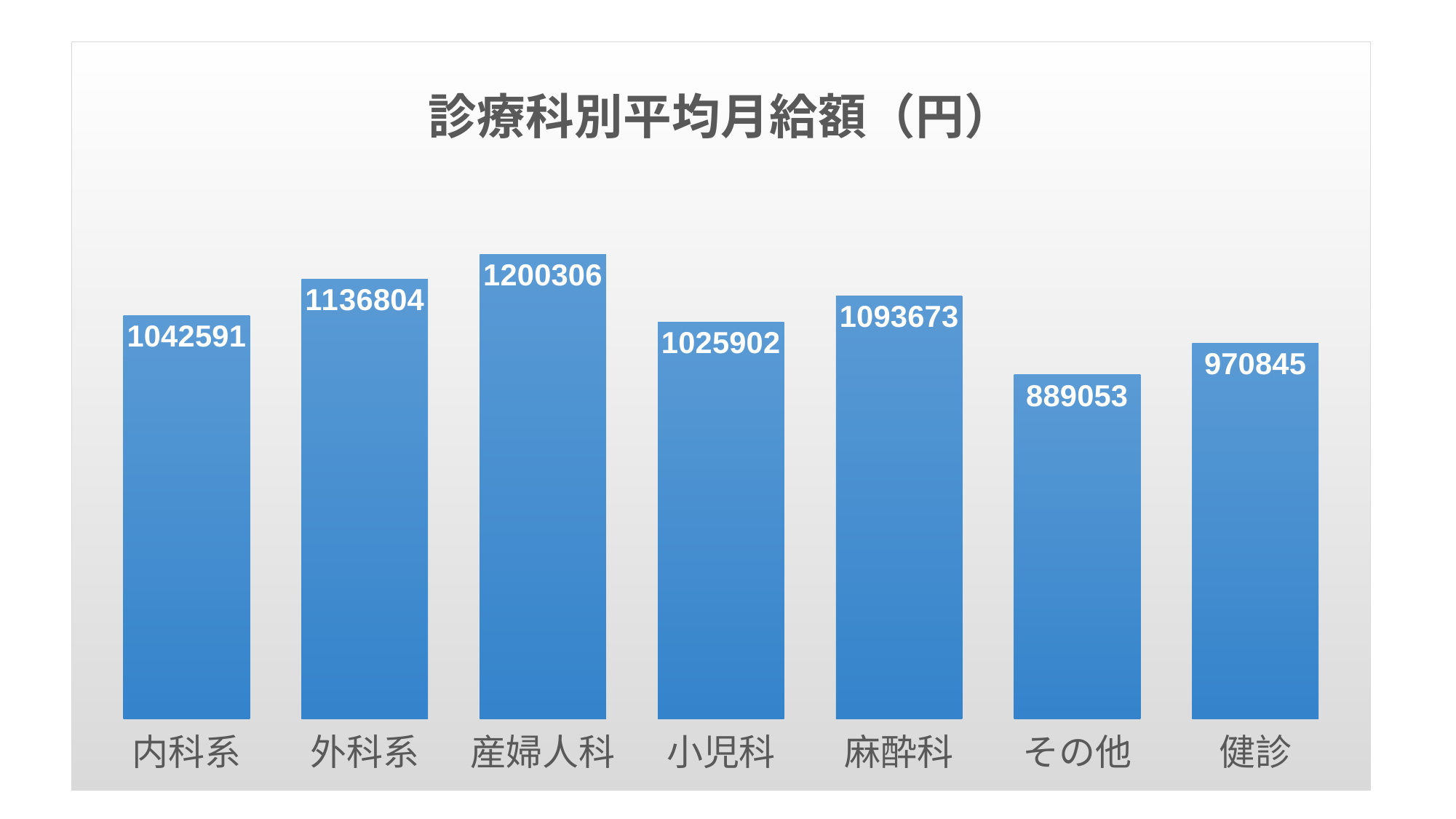

### Chart: 診療科別平均月給額（円）

| Category | 平均額 |
|---|---|
| 内科系 | 1042591.0 |
| 外科系 | 1136804.0 |
| 産婦人科 | 1200306.0 |
| 小児科 | 1025902.0 |
| 麻酔科 | 1093673.0 |
| その他 | 889053.0 |
| 健診 | 970845.0 |